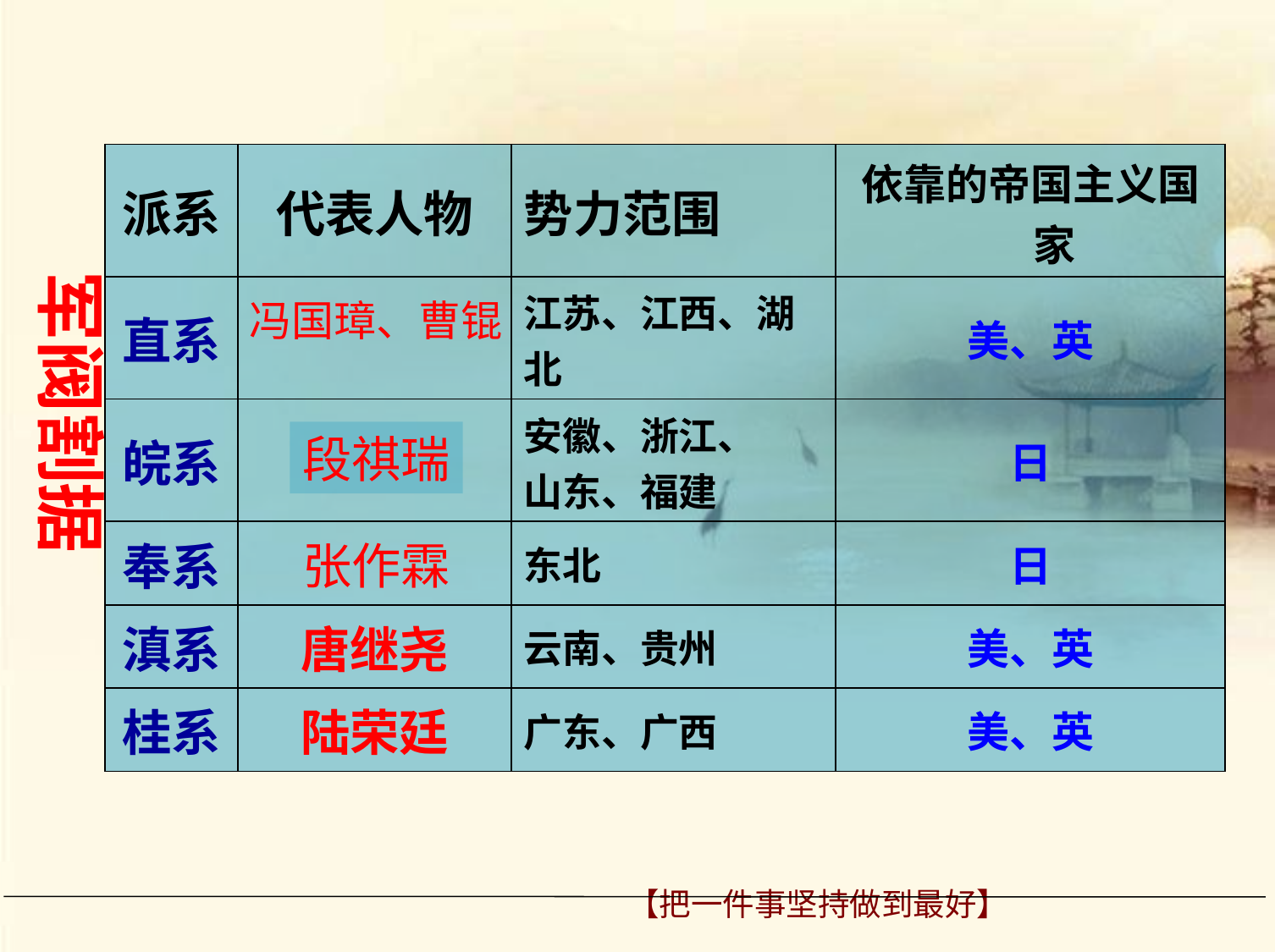

| 派系 | 代表人物 | 势力范围 | 依靠的帝国主义国家 |
| --- | --- | --- | --- |
| 直系 |  | 江苏、江西、湖北 | 美、英 |
| 皖系 |  | 安徽、浙江、 山东、福建 | 日 |
| 奉系 |  | 东北 | 日 |
| 滇系 | 唐继尧 | 云南、贵州 | 美、英 |
| 桂系 | 陆荣廷 | 广东、广西 | 美、英 |
军阀割据
冯国璋、曹锟
段祺瑞
张作霖
                                                    【把一件事坚持做到最好】